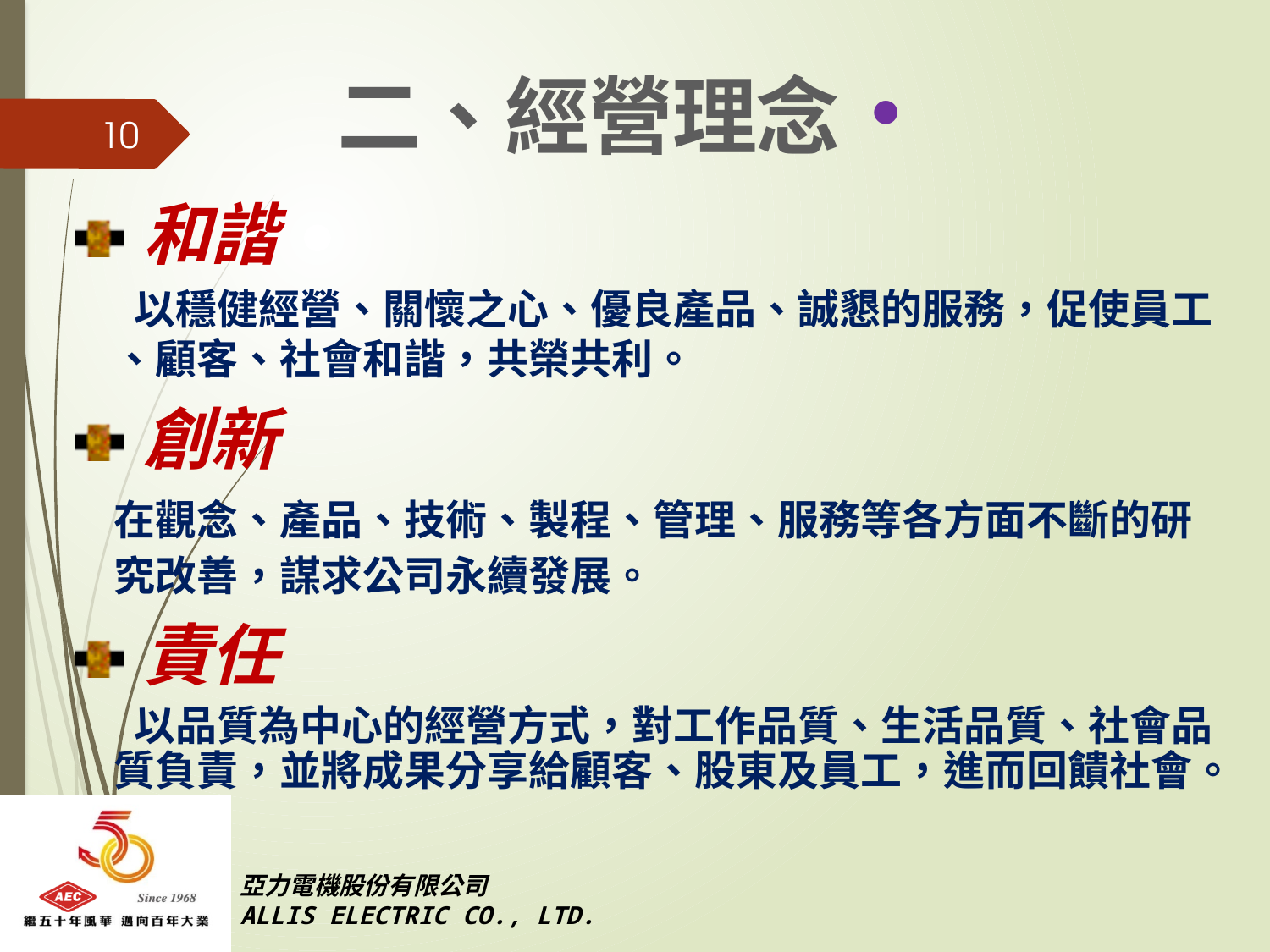

二、經營理念•
10
和諧
　   以穩健經營、關懷之心、優良產品、誠懇的服務，促使員工
   、顧客、社會和諧，共榮共利。
創新
   在觀念、產品、技術、製程、管理、服務等各方面不斷的研
   究改善，謀求公司永續發展。
責任
　   以品質為中心的經營方式，對工作品質、生活品質、社會品
   質負責，並將成果分享給顧客、股東及員工，進而回饋社會。